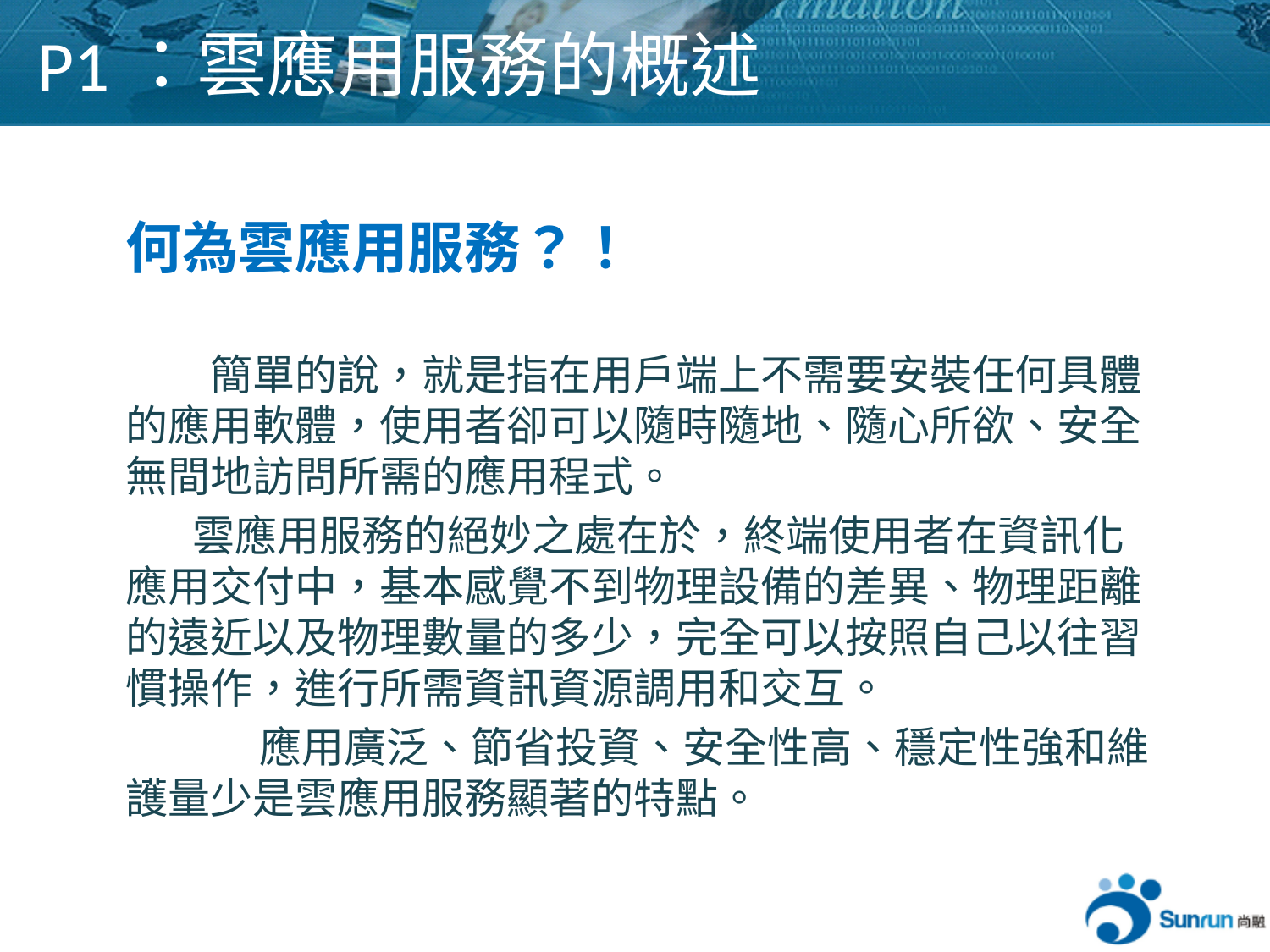

P1：雲應用服務的概述
何為雲應用服務？！

　　簡單的說，就是指在用戶端上不需要安裝任何具體的應用軟體，使用者卻可以隨時隨地、隨心所欲、安全無間地訪問所需的應用程式。
      雲應用服務的絕妙之處在於，終端使用者在資訊化應用交付中，基本感覺不到物理設備的差異、物理距離的遠近以及物理數量的多少，完全可以按照自己以往習慣操作，進行所需資訊資源調用和交互。
             應用廣泛、節省投資、安全性高、穩定性強和維護量少是雲應用服務顯著的特點。